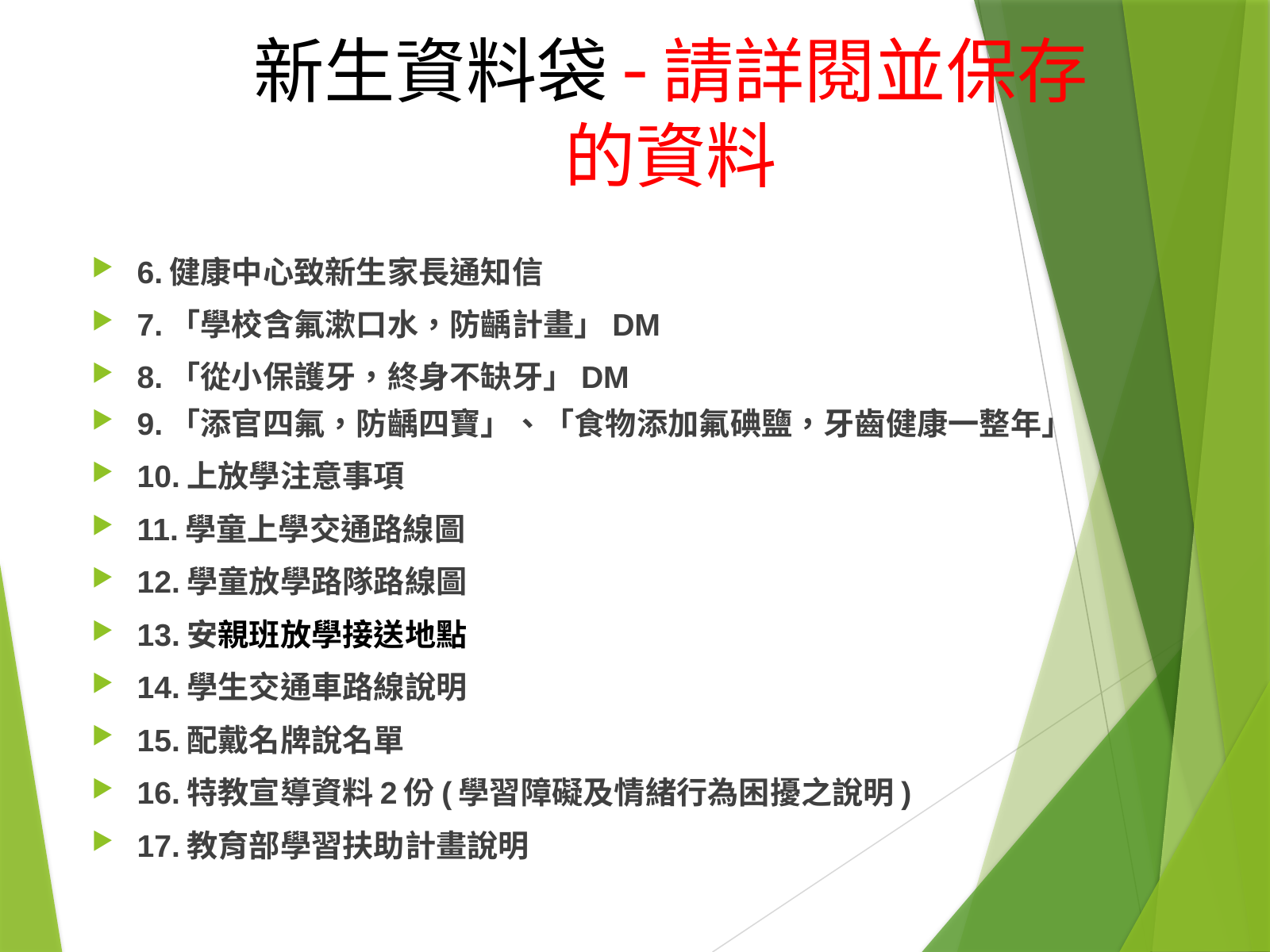

# 新生資料袋-請詳閱並保存的資料
6.健康中心致新生家長通知信
7.「學校含氟漱口水，防齲計畫」DM
8.「從小保護牙，終身不缺牙」DM
9.「添官四氟，防齲四寶」、「食物添加氟碘鹽，牙齒健康一整年」
10.上放學注意事項
11.學童上學交通路線圖
12.學童放學路隊路線圖
13.安親班放學接送地點
14.學生交通車路線說明
15.配戴名牌說名單
16.特教宣導資料2份(學習障礙及情緒行為困擾之說明)
17.教育部學習扶助計畫說明